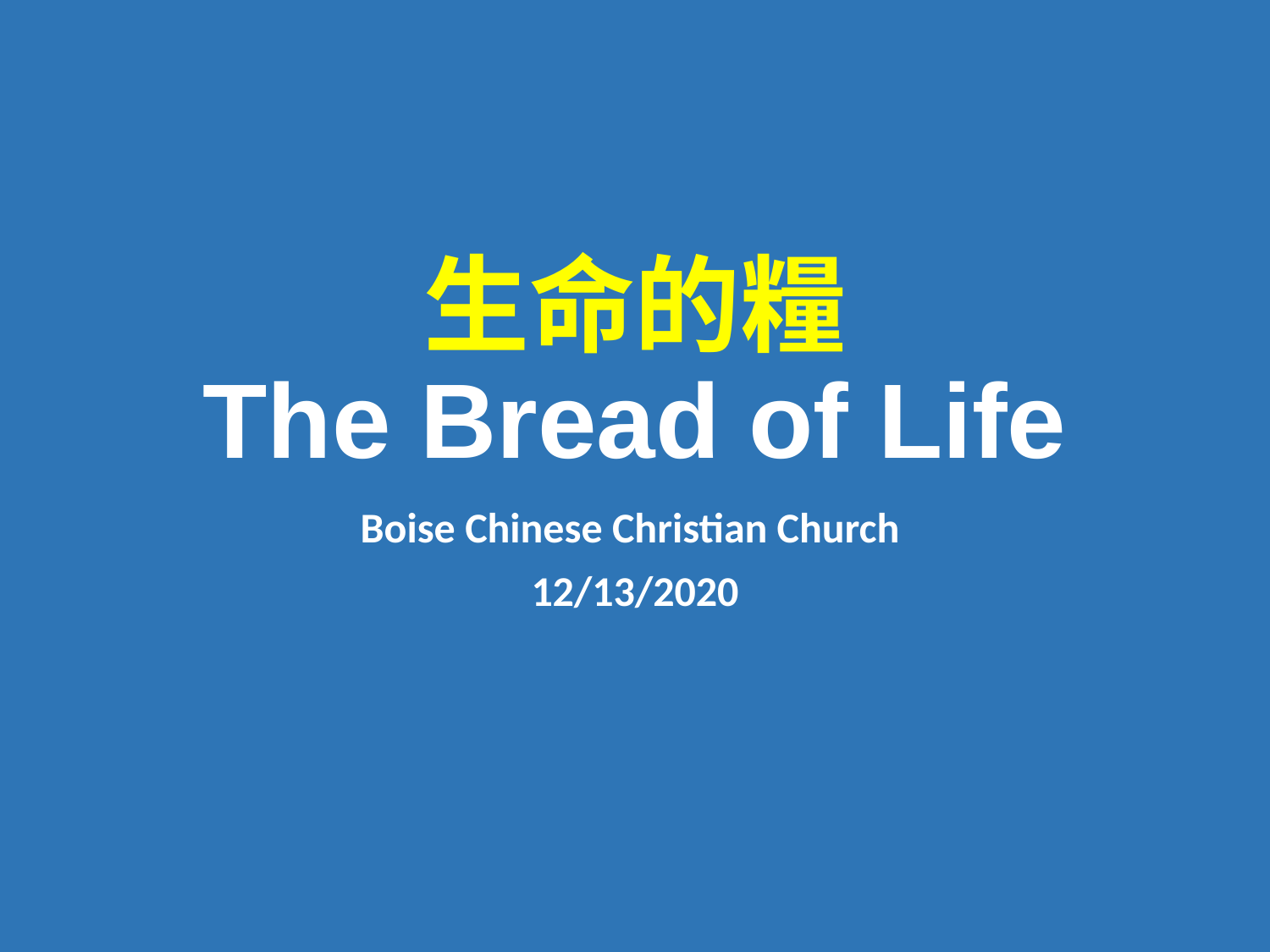

# 生命的糧 The Bread of Life
Boise Chinese Christian Church
12/13/2020